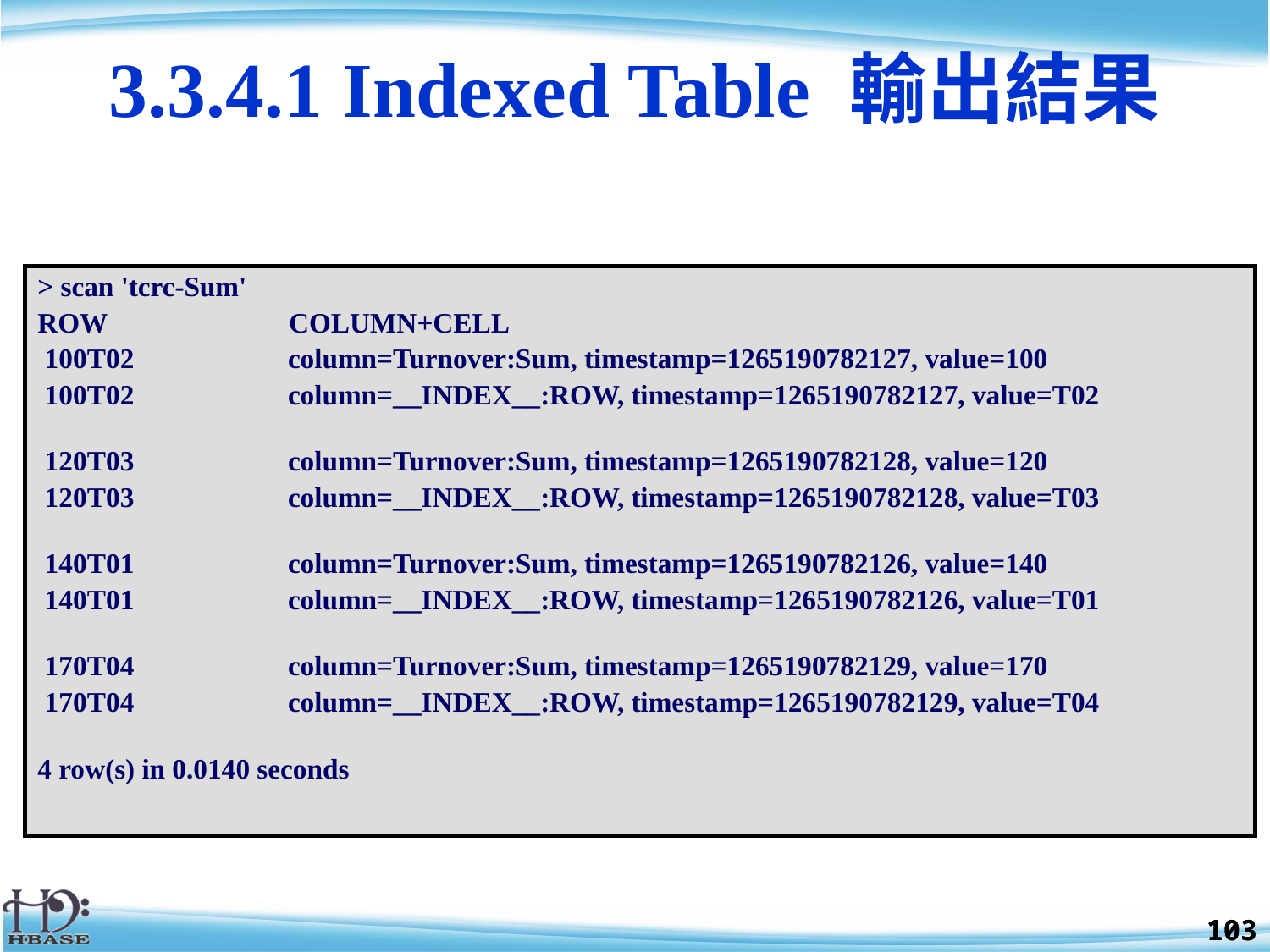

3.3.4.1 Indexed Table 輸出結果
> scan 'tcrc-Sum'
ROW                          COLUMN+CELL
 100T02                      column=Turnover:Sum, timestamp=1265190782127, value=100
 100T02                      column=__INDEX__:ROW, timestamp=1265190782127, value=T02
 120T03                      column=Turnover:Sum, timestamp=1265190782128, value=120
 120T03                      column=__INDEX__:ROW, timestamp=1265190782128, value=T03
 140T01                      column=Turnover:Sum, timestamp=1265190782126, value=140
 140T01                      column=__INDEX__:ROW, timestamp=1265190782126, value=T01
 170T04                      column=Turnover:Sum, timestamp=1265190782129, value=170
 170T04                      column=__INDEX__:ROW, timestamp=1265190782129, value=T04
4 row(s) in 0.0140 seconds

103
103